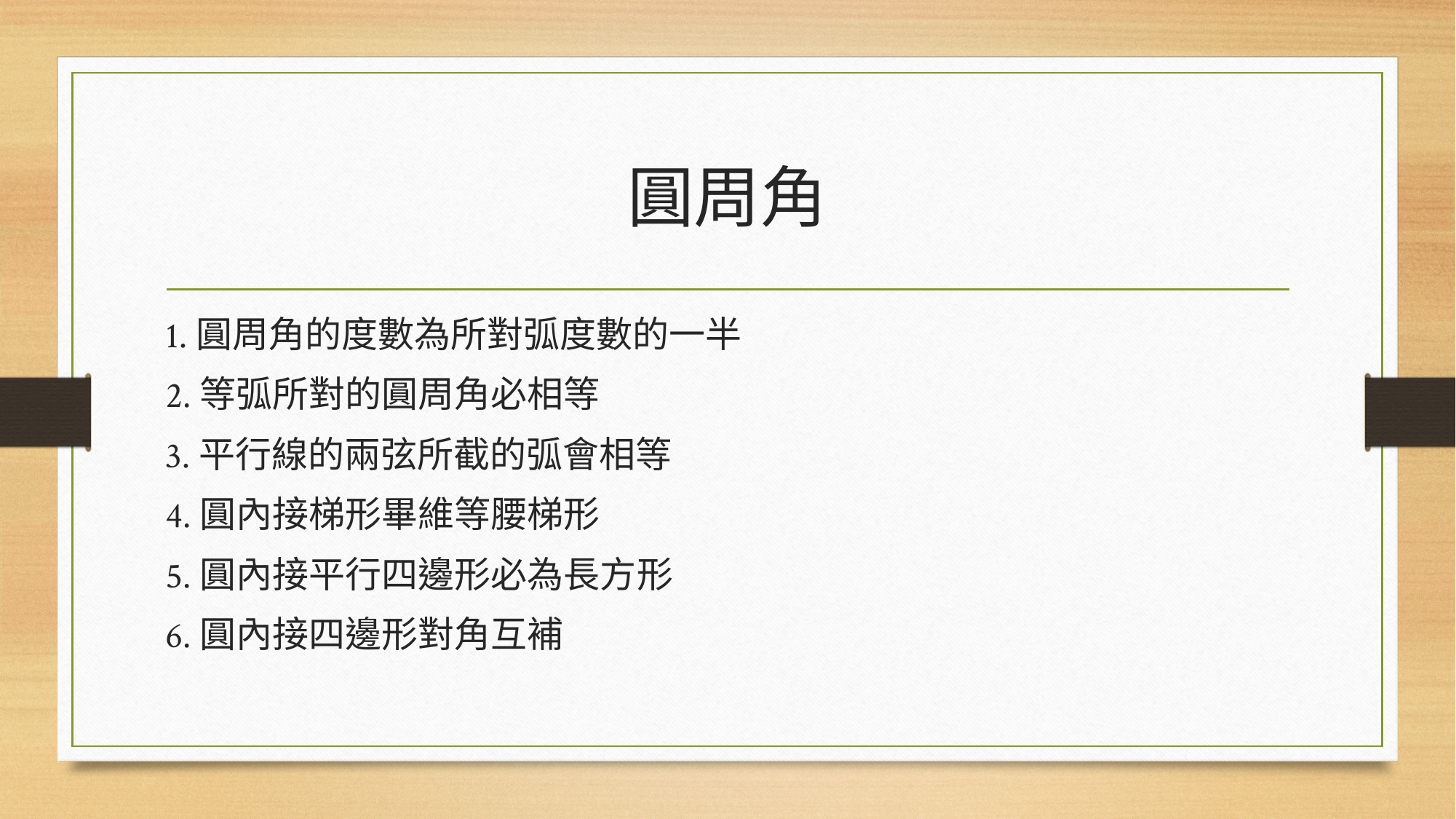

# 圓周角
1.圓周角的度數為所對弧度數的一半
2.等弧所對的圓周角必相等
3.平行線的兩弦所截的弧會相等
4.圓內接梯形畢維等腰梯形
5.圓內接平行四邊形必為長方形
6.圓內接四邊形對角互補